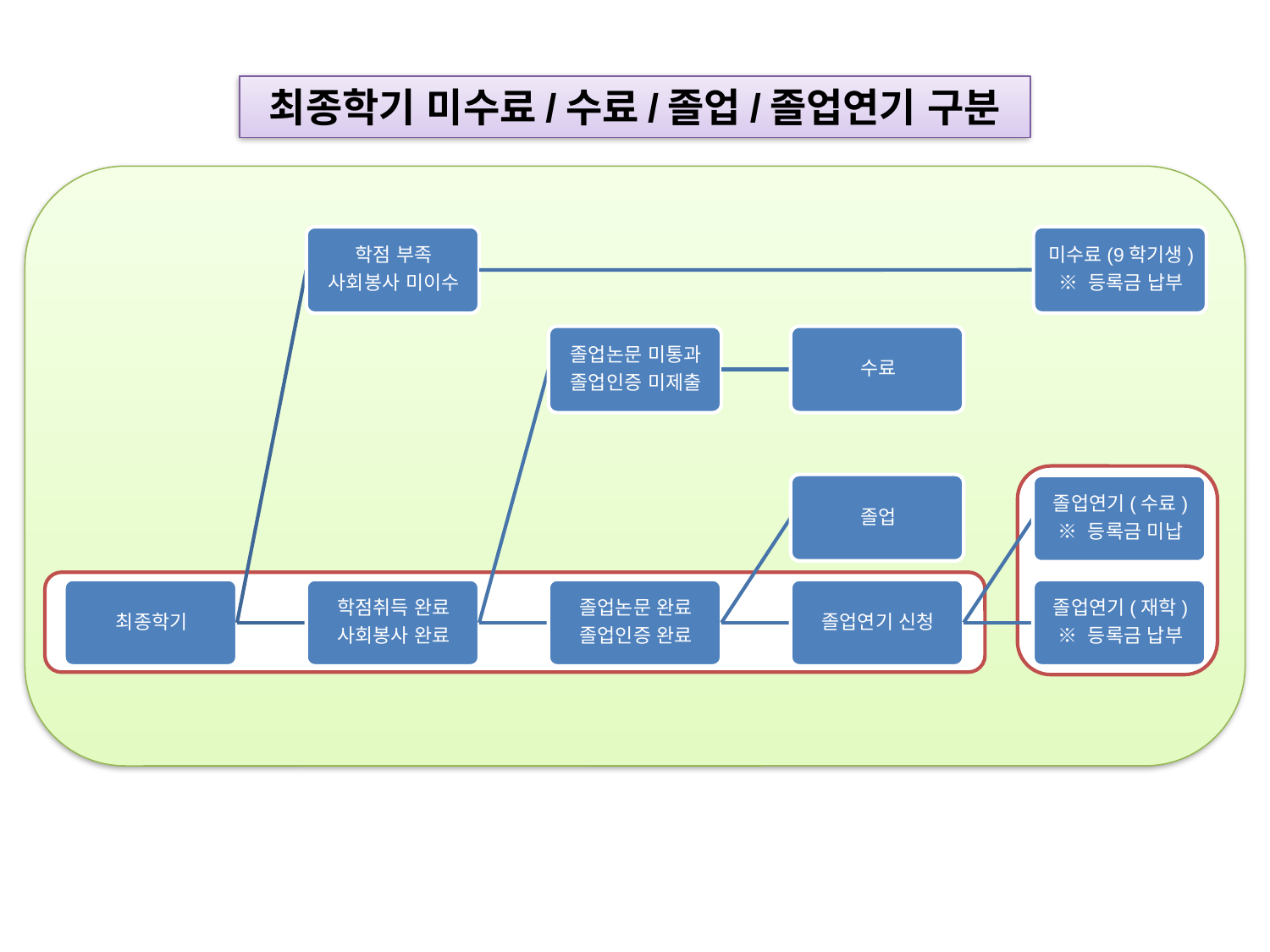

# 최종학기 미수료/수료/졸업/졸업연기 구분

최종학기

학점 부족
사회봉사 미이수

미수료(9학기생)
※ 등록금 납부

학점취득 완료
사회봉사 완료

졸업논문 미통과
졸업인증 미제출

수료

졸업논문 완료
졸업인증 완료

졸업

졸업연기 신청

졸업연기(수료)
※ 등록금 미납

졸업연기(재학)
※ 등록금 납부